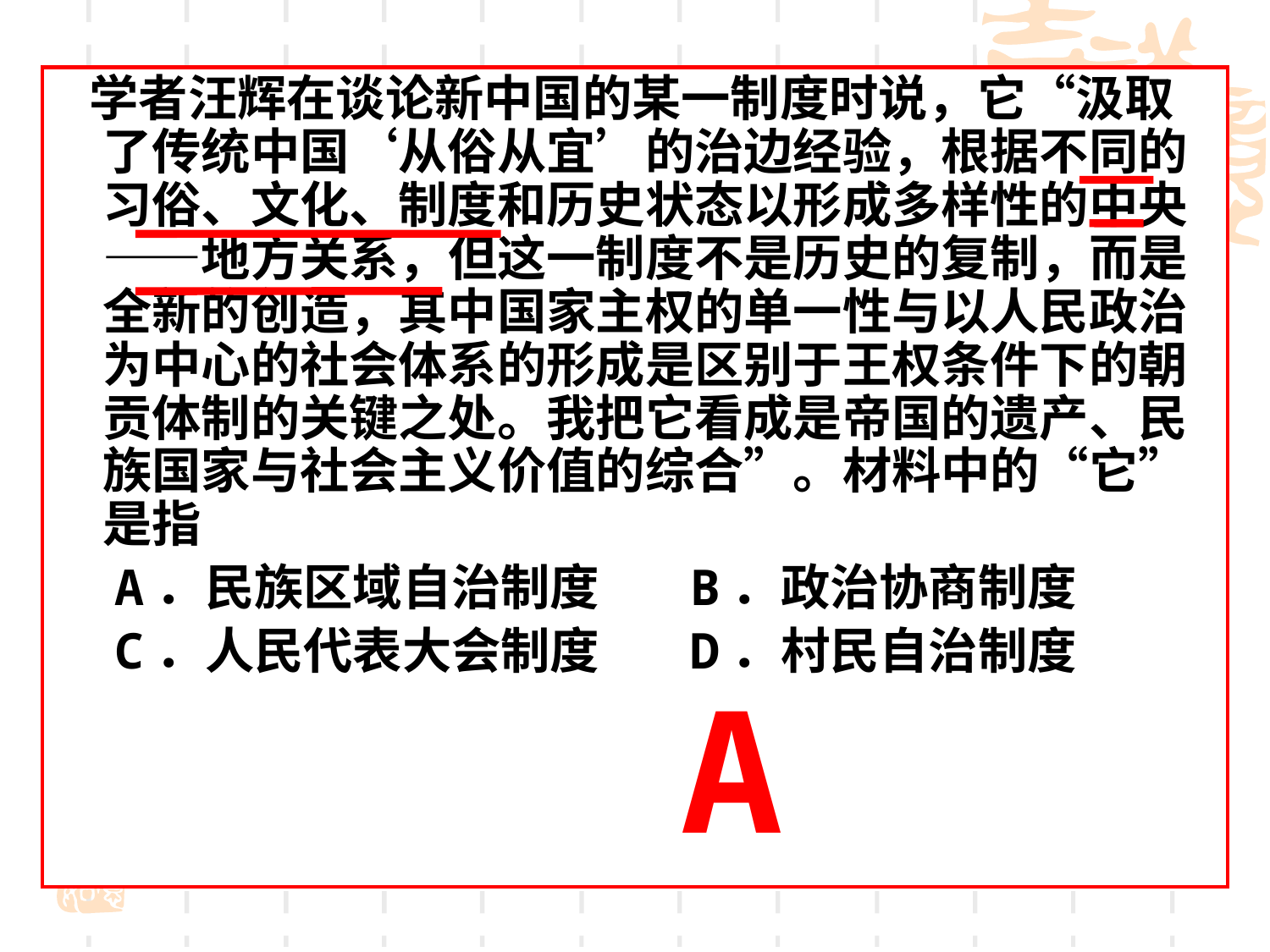

学者汪辉在谈论新中国的某一制度时说，它“汲取了传统中国‘从俗从宜’的治边经验，根据不同的习俗、文化、制度和历史状态以形成多样性的中央——地方关系，但这一制度不是历史的复制，而是全新的创造，其中国家主权的单一性与以人民政治为中心的社会体系的形成是区别于王权条件下的朝贡体制的关键之处。我把它看成是帝国的遗产、民族国家与社会主义价值的综合”。材料中的“它”是指
  A．民族区域自治制度       B．政治协商制度
  C．人民代表大会制度       D．村民自治制度

A